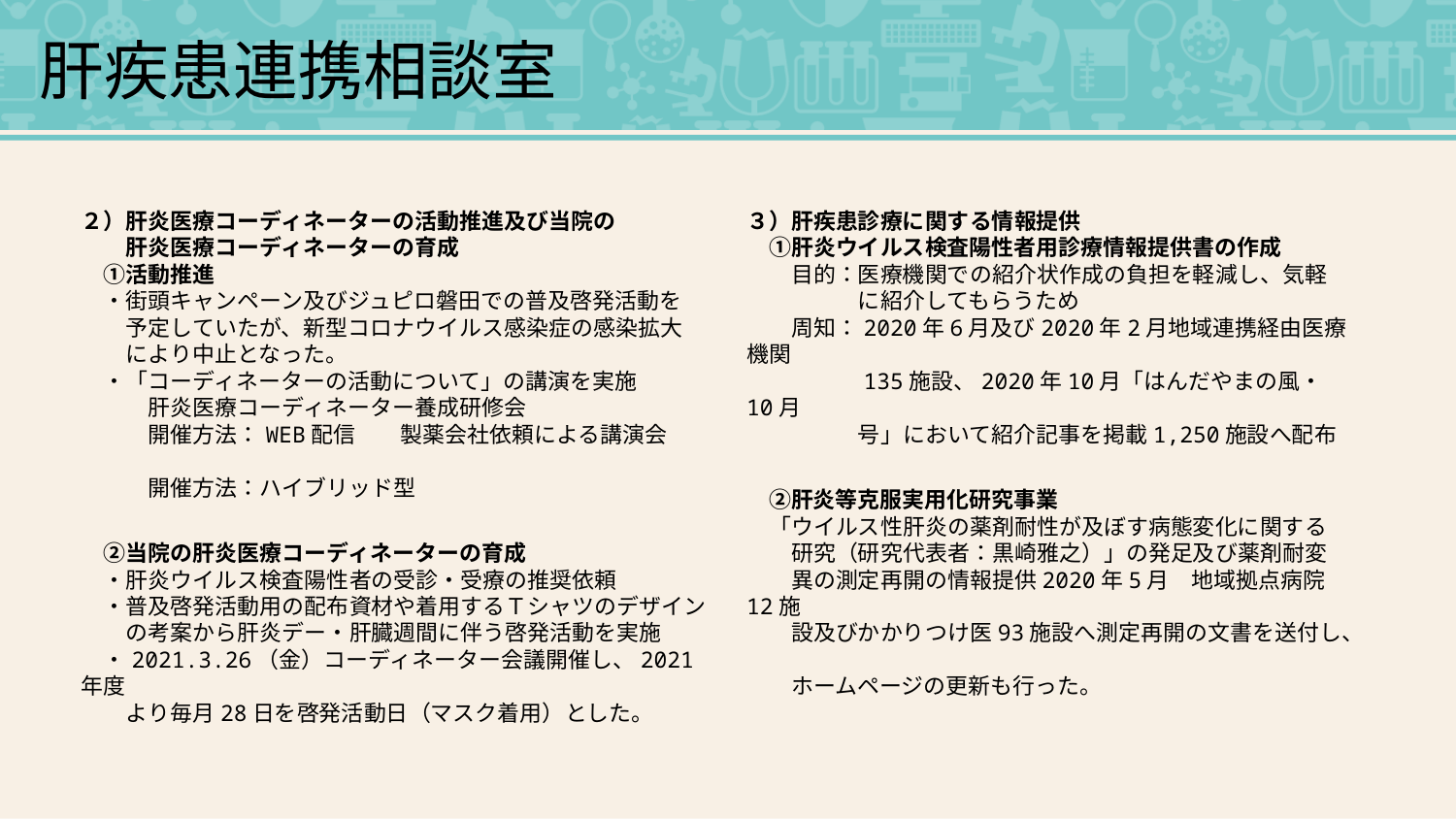

肝疾患連携相談室
２）肝炎医療コーディネーターの活動推進及び当院の
　　肝炎医療コーディネーターの育成
　①活動推進
　・街頭キャンペーン及びジュピロ磐田での普及啓発活動を
　　予定していたが、新型コロナウイルス感染症の感染拡大
　　により中止となった。
　・「コーディネーターの活動について」の講演を実施
　　　肝炎医療コーディネーター養成研修会
　　　開催方法：WEB配信　　製薬会社依頼による講演会
　　　開催方法：ハイブリッド型

　②当院の肝炎医療コーディネーターの育成
　・肝炎ウイルス検査陽性者の受診・受療の推奨依頼
　・普及啓発活動用の配布資材や着用するＴシャツのデザイン
　　の考案から肝炎デー・肝臓週間に伴う啓発活動を実施
　・2021.3.26（金）コーディネーター会議開催し、2021年度
　　より毎月28日を啓発活動日（マスク着用）とした。

３）肝疾患診療に関する情報提供
　①肝炎ウイルス検査陽性者用診療情報提供書の作成
　　目的：医療機関での紹介状作成の負担を軽減し、気軽
　　　　　に紹介してもらうため
　　周知：2020年6月及び2020年2月地域連携経由医療機関
　　　　　135施設、2020年10月「はんだやまの風・10月
　　　　　号」において紹介記事を掲載1,250施設へ配布

　②肝炎等克服実用化研究事業
　「ウイルス性肝炎の薬剤耐性が及ぼす病態変化に関する
　　研究（研究代表者：黒崎雅之）」の発足及び薬剤耐変
　　異の測定再開の情報提供2020年5月　地域拠点病院12施
　　設及びかかりつけ医93施設へ測定再開の文書を送付し、
　　ホームページの更新も行った。